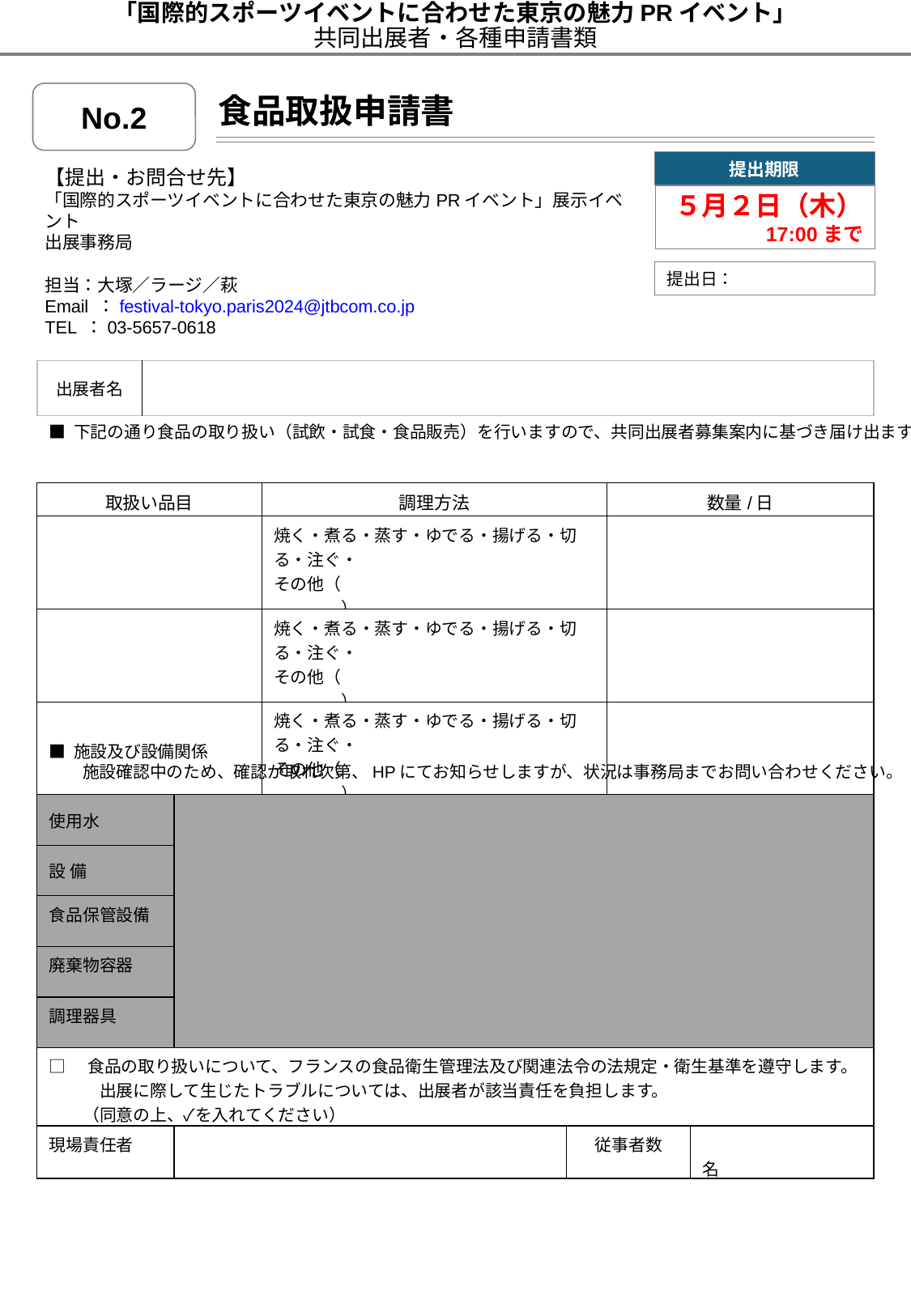

「国際的スポーツイベントに合わせた東京の魅力PRイベント」
共同出展者・各種申請書類
No.2
食品取扱申請書
提出期限
【提出・お問合せ先】
「国際的スポーツイベントに合わせた東京の魅力PRイベント」展示イベント
出展事務局

担当：大塚／ラージ／萩
Email ：festival-tokyo.paris2024@jtbcom.co.jp
TEL ：03-5657-0618

５月２日（木）
17:00まで
提出日：
| 出展者名 |  |
| --- | --- |
■ 下記の通り食品の取り扱い（試飲・試食・食品販売）を行いますので、共同出展者募集案内に基づき届け出ます。
| 取扱い品目 | 調理方法 | 数量/日 |
| --- | --- | --- |
|  | 焼く・煮る・蒸す・ゆでる・揚げる・切る・注ぐ・ その他（　　　　　　　　　　　　　　　　　　　） |  |
|  | 焼く・煮る・蒸す・ゆでる・揚げる・切る・注ぐ・ その他（　　　　　　　　　　　　　　　　　　　） |  |
|  | 焼く・煮る・蒸す・ゆでる・揚げる・切る・注ぐ・ その他（　　　　　　　　　　　　　　　　　　　） |  |
|  | 焼く・煮る・蒸す・ゆでる・揚げる・切る・注ぐ・ その他（　　　　　　　　　　　　　　　　　　　） |  |
■ 施設及び設備関係
　　施設確認中のため、確認が取れ次第、HPにてお知らせしますが、状況は事務局までお問い合わせください。

| 使用水 |  |  |  |
| --- | --- | --- | --- |
| 設 備 |  |  |  |
| 食品保管設備 |  |  |  |
| 廃棄物容器 |  |  |  |
| 調理器具 |  |  |  |
| □　食品の取り扱いについて、フランスの食品衛生管理法及び関連法令の法規定・衛生基準を遵守します。 　　　出展に際して生じたトラブルについては、出展者が該当責任を負担します。 　　（同意の上、✓を入れてください） |  |  |  |
| 現場責任者 |  | 従事者数 | 名 |